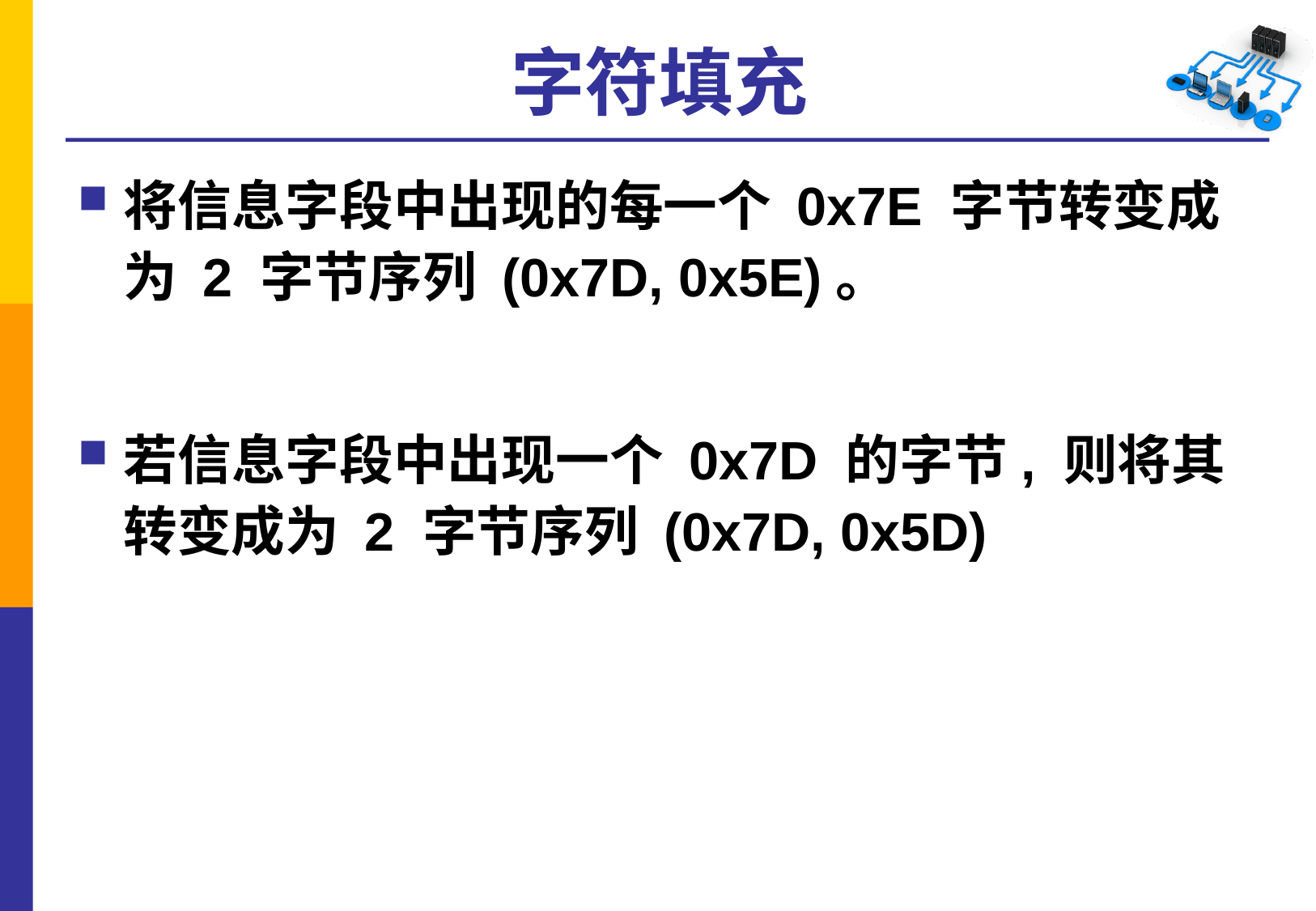

# 字符填充
将信息字段中出现的每一个 0x7E 字节转变成为 2 字节序列 (0x7D, 0x5E)。

若信息字段中出现一个 0x7D 的字节, 则将其转变成为 2 字节序列 (0x7D, 0x5D)